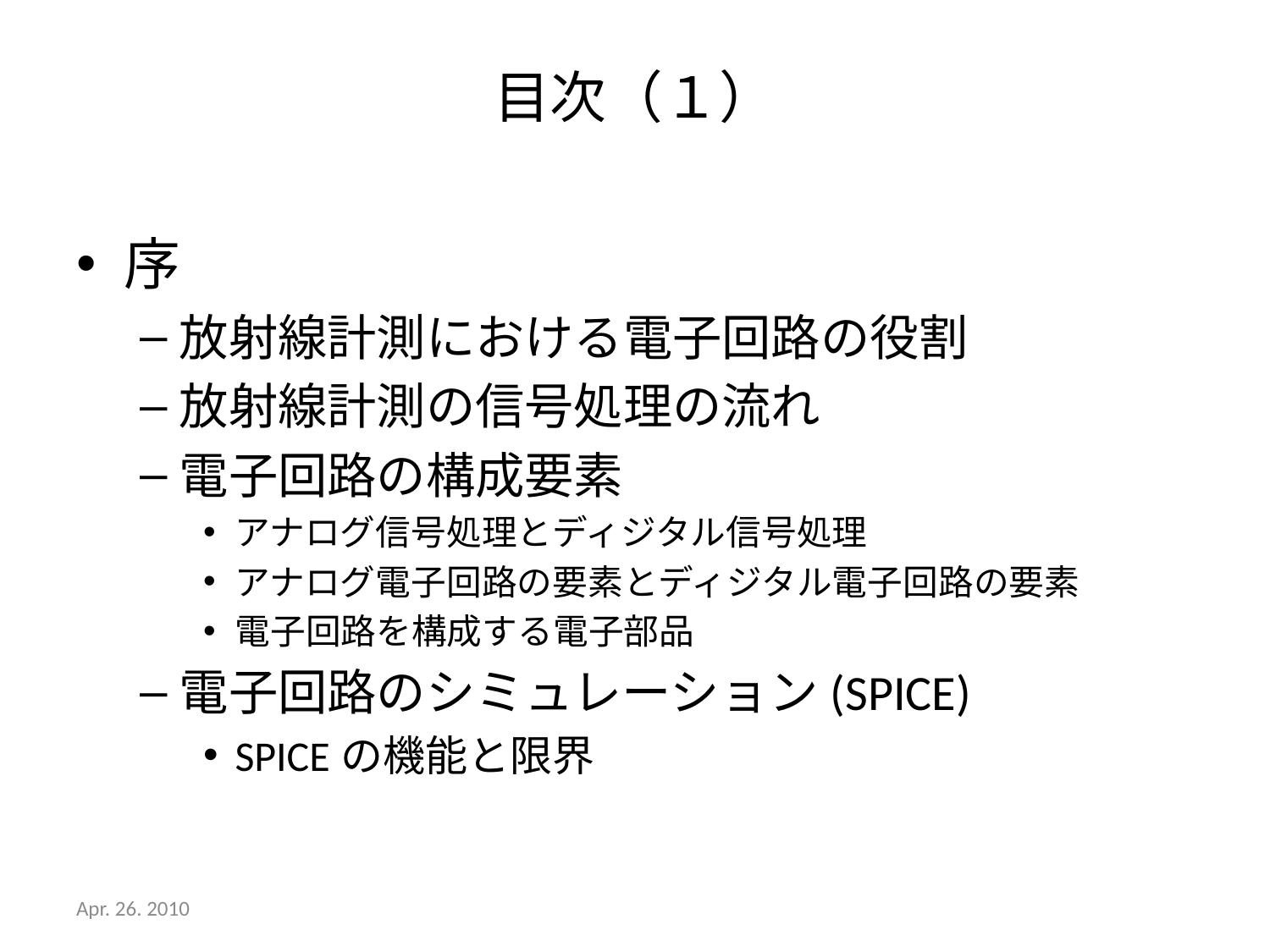

# 目次（１）
序
放射線計測における電子回路の役割
放射線計測の信号処理の流れ
電子回路の構成要素
アナログ信号処理とディジタル信号処理
アナログ電子回路の要素とディジタル電子回路の要素
電子回路を構成する電子部品
電子回路のシミュレーション(SPICE)
SPICEの機能と限界

Apr. 26. 2010